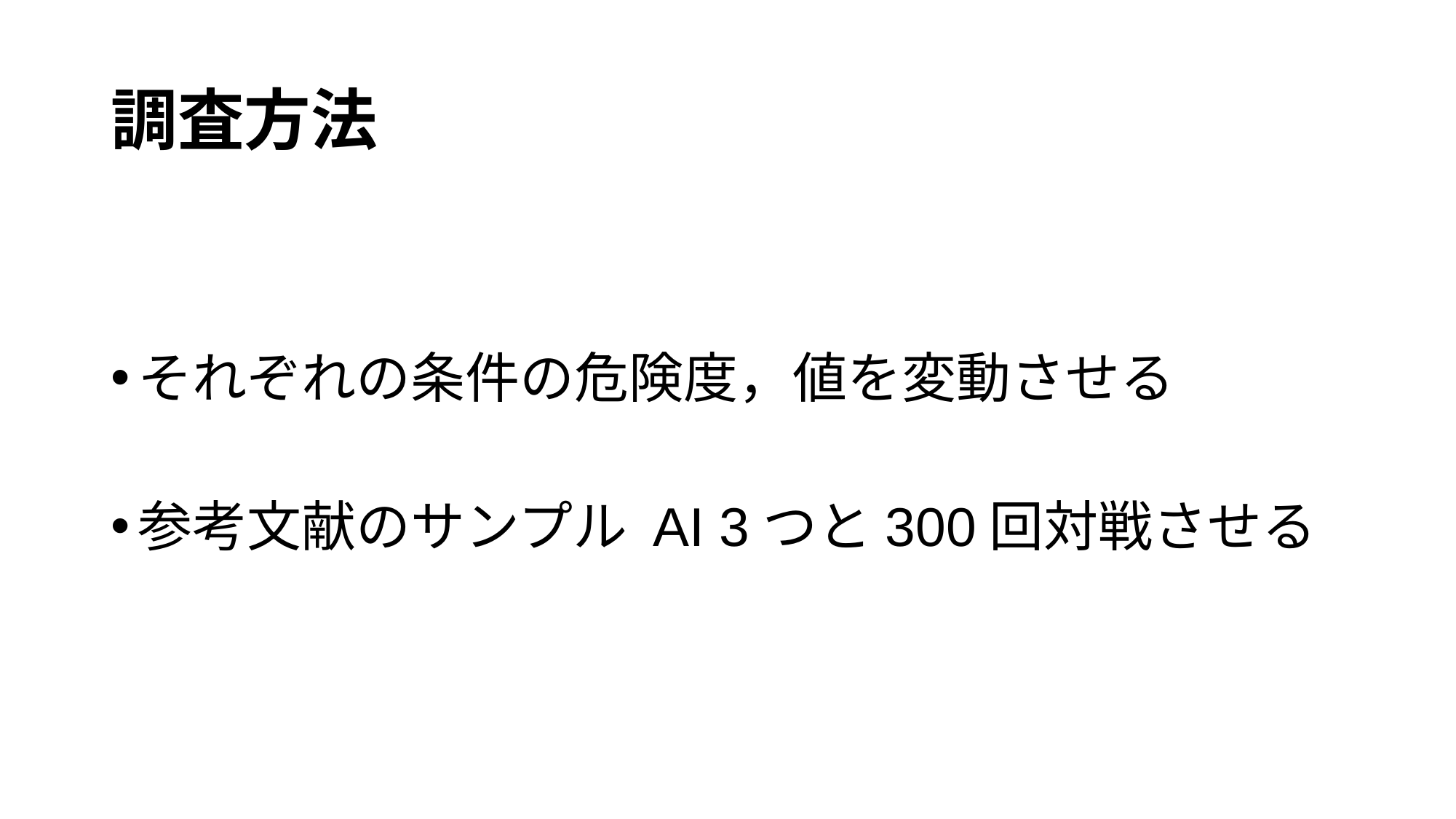

# 調査方法

それぞれの条件の危険度，値を変動させる

参考文献のサンプル AI 3つと300回対戦させる